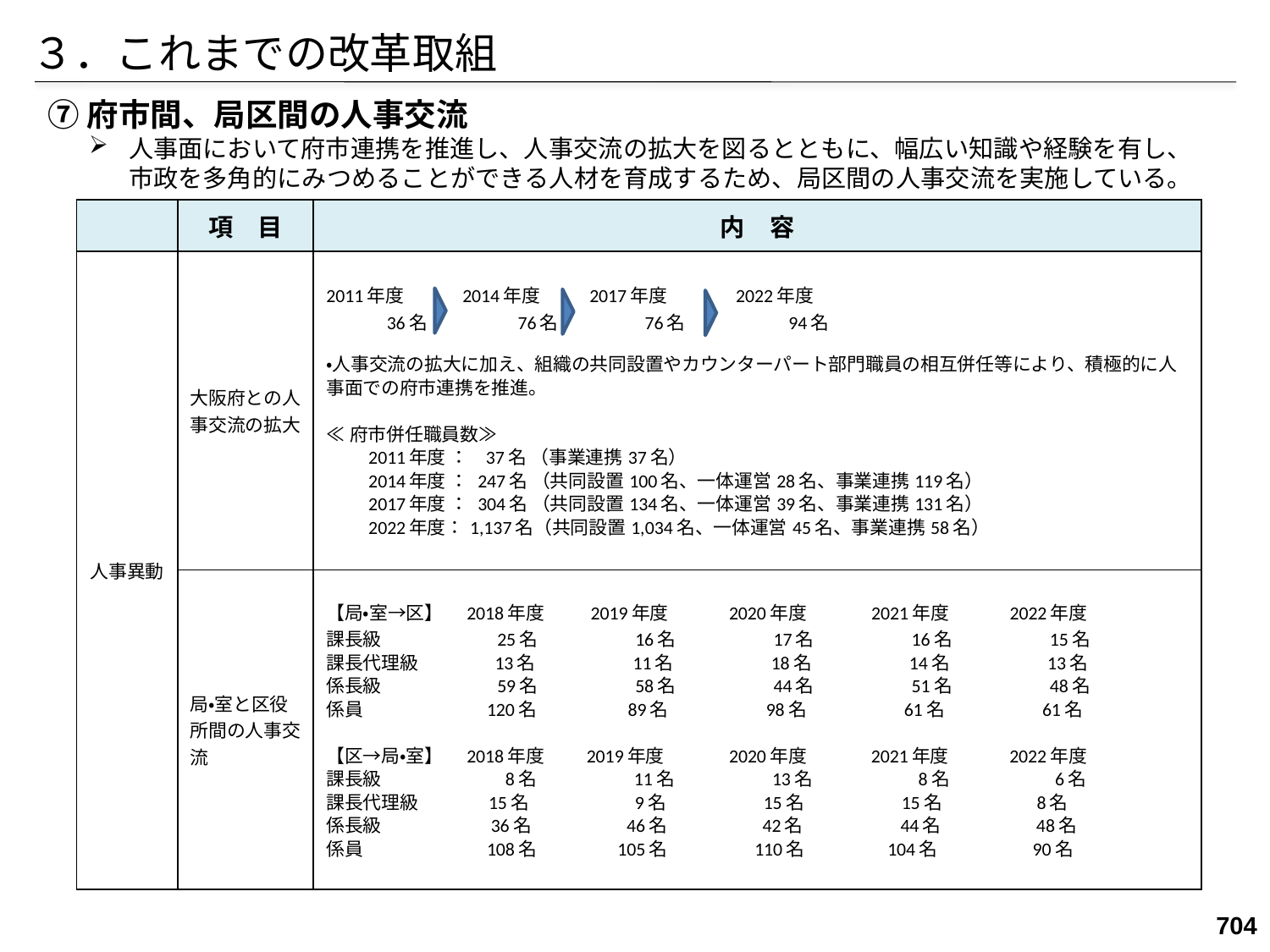

３．これまでの改革取組
⑦府市間、局区間の人事交流
人事面において府市連携を推進し、人事交流の拡大を図るとともに、幅広い知識や経験を有し、市政を多角的にみつめることができる人材を育成するため、局区間の人事交流を実施している。
|  | 項　目 | 内　容 |
| --- | --- | --- |
| 人事異動 | 大阪府との人事交流の拡大 | 2011年度 2014年度 2017年度 　　　 2022年度 　　　36名 　　　 76名 　　 　76名　　　 　94名 ・人事交流の拡大に加え、組織の共同設置やカウンターパート部門職員の相互併任等により、積極的に人事面での府市連携を推進。 ≪府市併任職員数≫ 　　2011年度 ： 37名 （事業連携37名） 　　2014年度 ： 247名 （共同設置100名、一体運営28名、事業連携119名） 　　2017年度 ： 304名 （共同設置134名、一体運営39名、事業連携131名） 　　2022年度：1,137名（共同設置1,034名、一体運営45名、事業連携58名） |
|  | 局・室と区役所間の人事交流 | 【局・室→区】　2018年度　　 2019年度　　　2020年度　 　　2021年度　　　2022年度 課長級　　　　　　25名　　　　　16名　　　　　17名　　　　　16名　　　　　15名 課長代理級　 　　13名　　　　　11名　　　　　18名　　　　　14名　　　　　13名 係長級　　　　　　59名　　　　　58名　　　　　44名　　　　　51名　　　　　48名 係員　　　　 　　120名　　 　　 89名　　　　　98名　　　　　61名　　　　　61名 【区→局・室】　2018年度　　2019年度　　 　2020年度　　 　2021年度　　　2022年度 課長級　　　　　 　8名　　　　　11名　　　　　13名　　　　　 8名　　　　　 6名 課長代理級　 　 15名　　　　　 9名　　　　　15名　　　　　15名　　 8名 係長級　　　　　 36名　 　 　　46名　　 　　 42名　　　　　44名　　　 　 48名 係員　　　　　　 108名　　 　 105名　　　 　 110名　　　 　104名　　　 　 90名 |

704